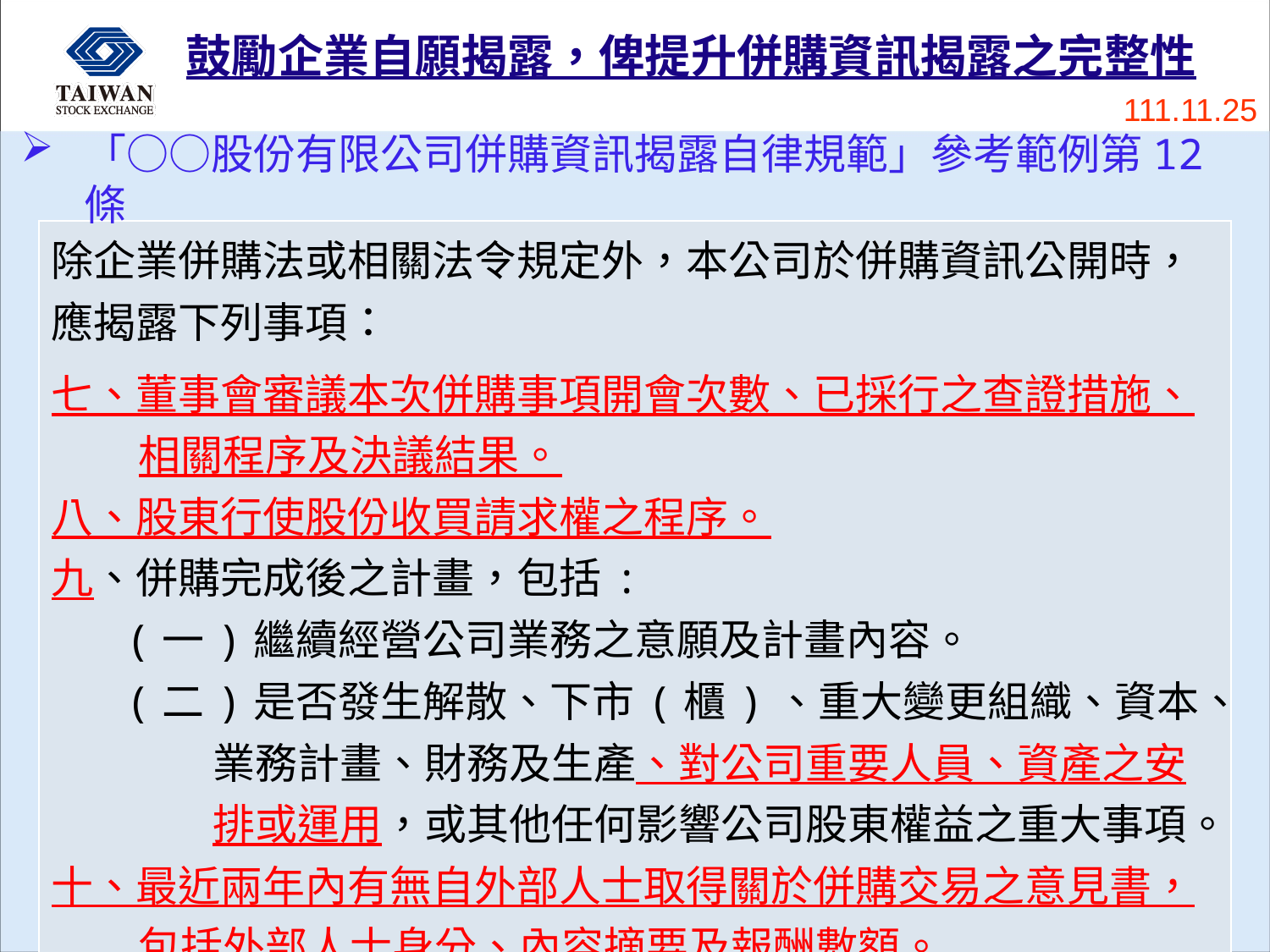

# 鼓勵企業自願揭露，俾提升併購資訊揭露之完整性
111.11.25
「○○股份有限公司併購資訊揭露自律規範」參考範例第12條
| 除企業併購法或相關法令規定外，本公司於併購資訊公開時，應揭露下列事項： 七、董事會審議本次併購事項開會次數、已採行之查證措施、相關程序及決議結果。 八、股東行使股份收買請求權之程序。 九、併購完成後之計畫，包括: (一)繼續經營公司業務之意願及計畫內容。 (二)是否發生解散、下市(櫃)、重大變更組織、資本、業務計畫、財務及生產、對公司重要人員、資產之安排或運用，或其他任何影響公司股東權益之重大事項。 十、最近兩年內有無自外部人士取得關於併購交易之意見書，包括外部人士身分、內容摘要及報酬數額。 十一、其他與併購相關之重大事項。 |
| --- |
21